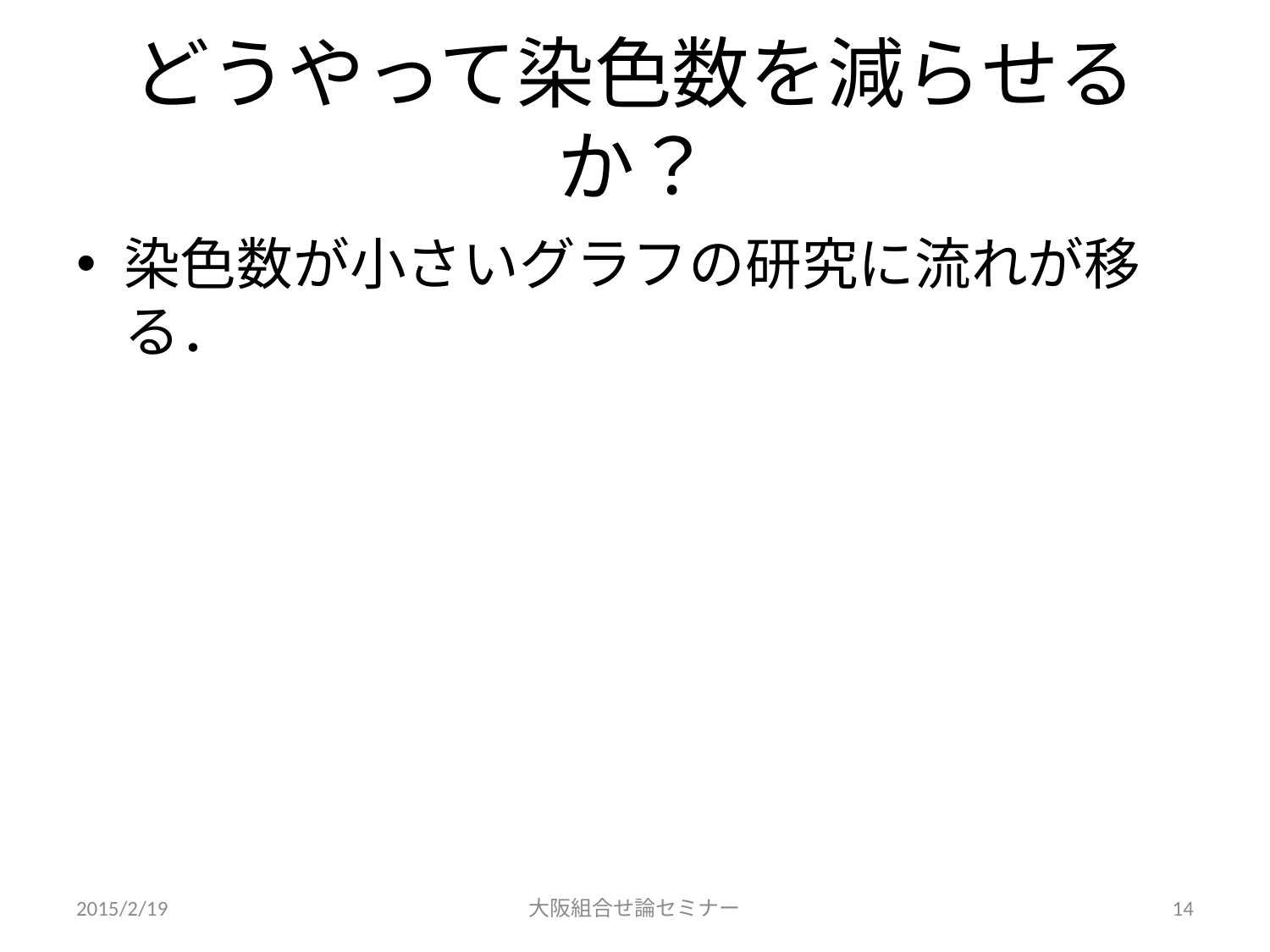

# どうやって染色数を減らせるか？
染色数が小さいグラフの研究に流れが移る．
2015/2/19
大阪組合せ論セミナー
14